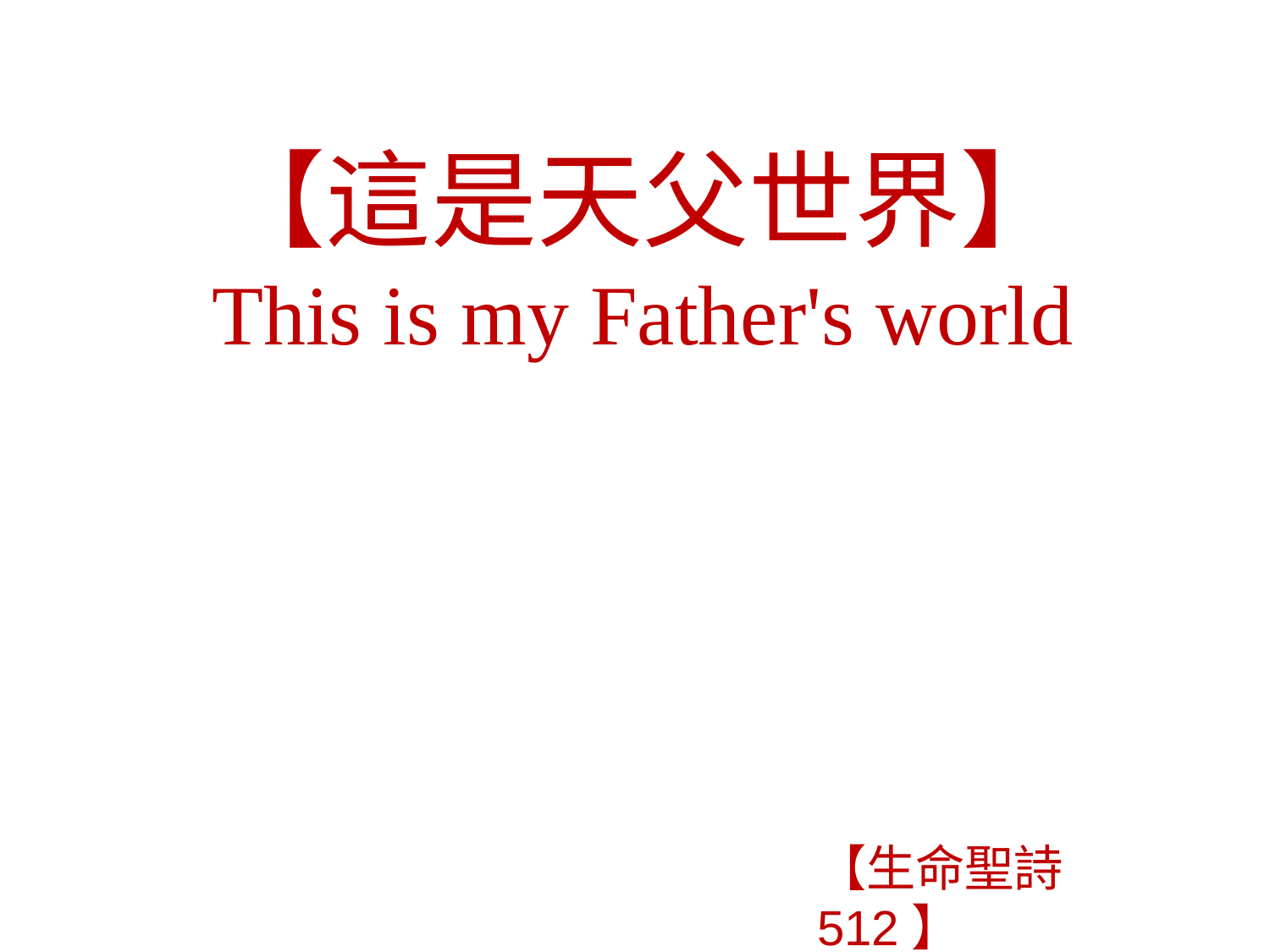

【這是天父世界】
This is my Father's world

【生命聖詩 512】